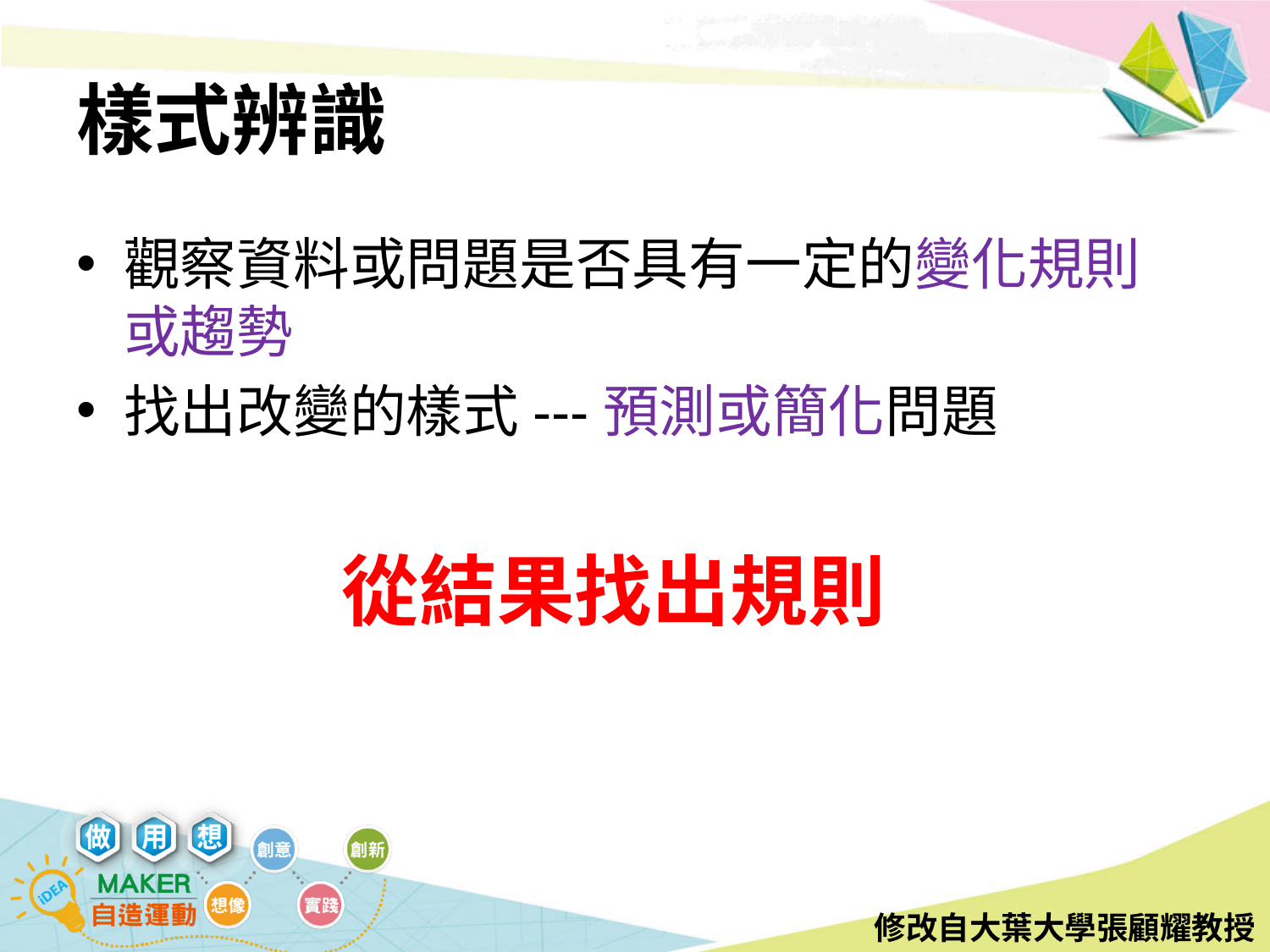

# 樣式辨識
觀察資料或問題是否具有一定的變化規則或趨勢
找出改變的樣式---預測或簡化問題

從結果找出規則
修改自大葉大學張顧耀教授